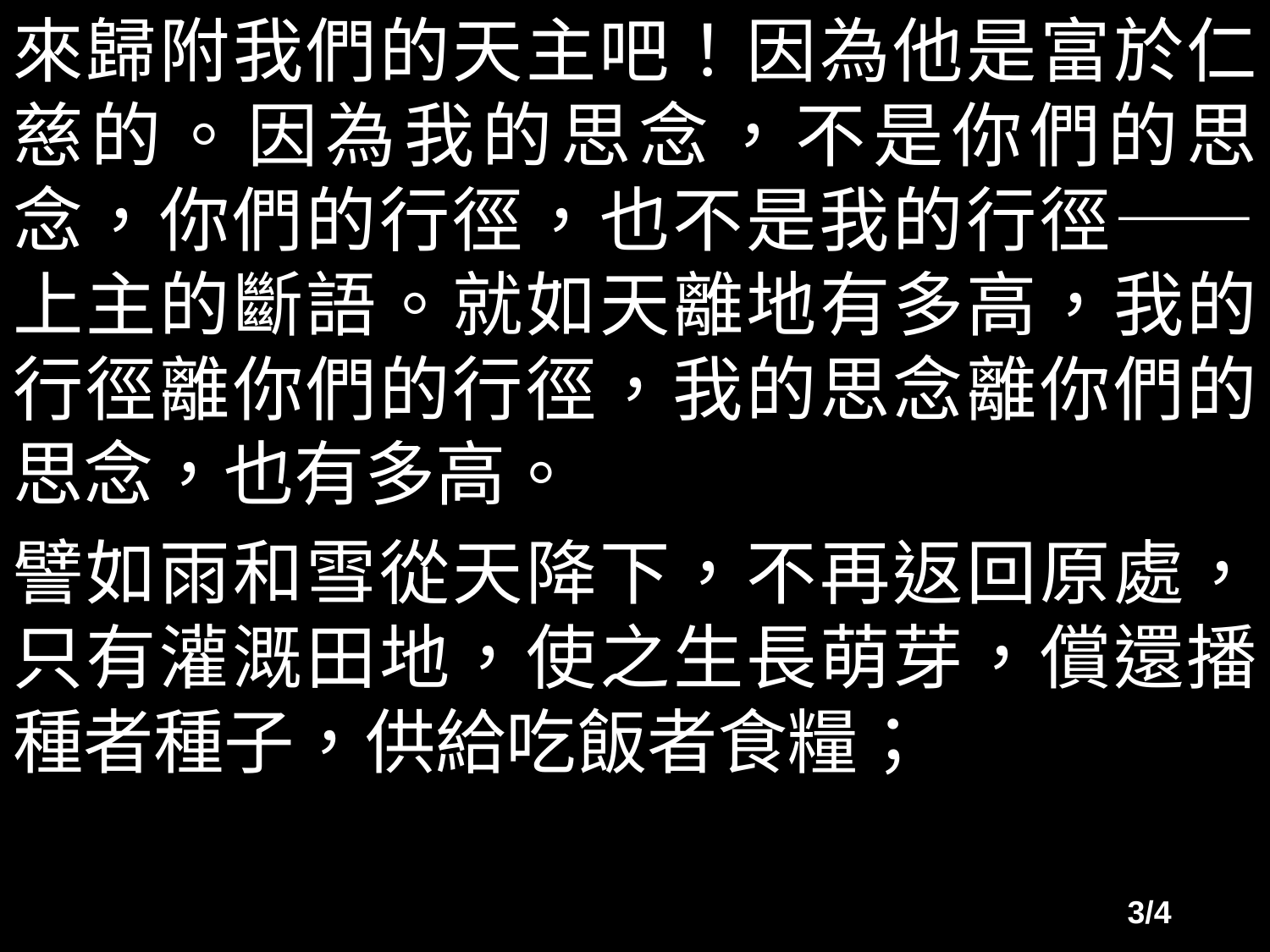

來歸附我們的天主吧！因為他是富於仁慈的。因為我的思念，不是你們的思念，你們的行徑，也不是我的行徑——上主的斷語。就如天離地有多高，我的行徑離你們的行徑，我的思念離你們的思念，也有多高。
譬如雨和雪從天降下，不再返回原處，只有灌溉田地，使之生長萌芽，償還播種者種子，供給吃飯者食糧；
3/4